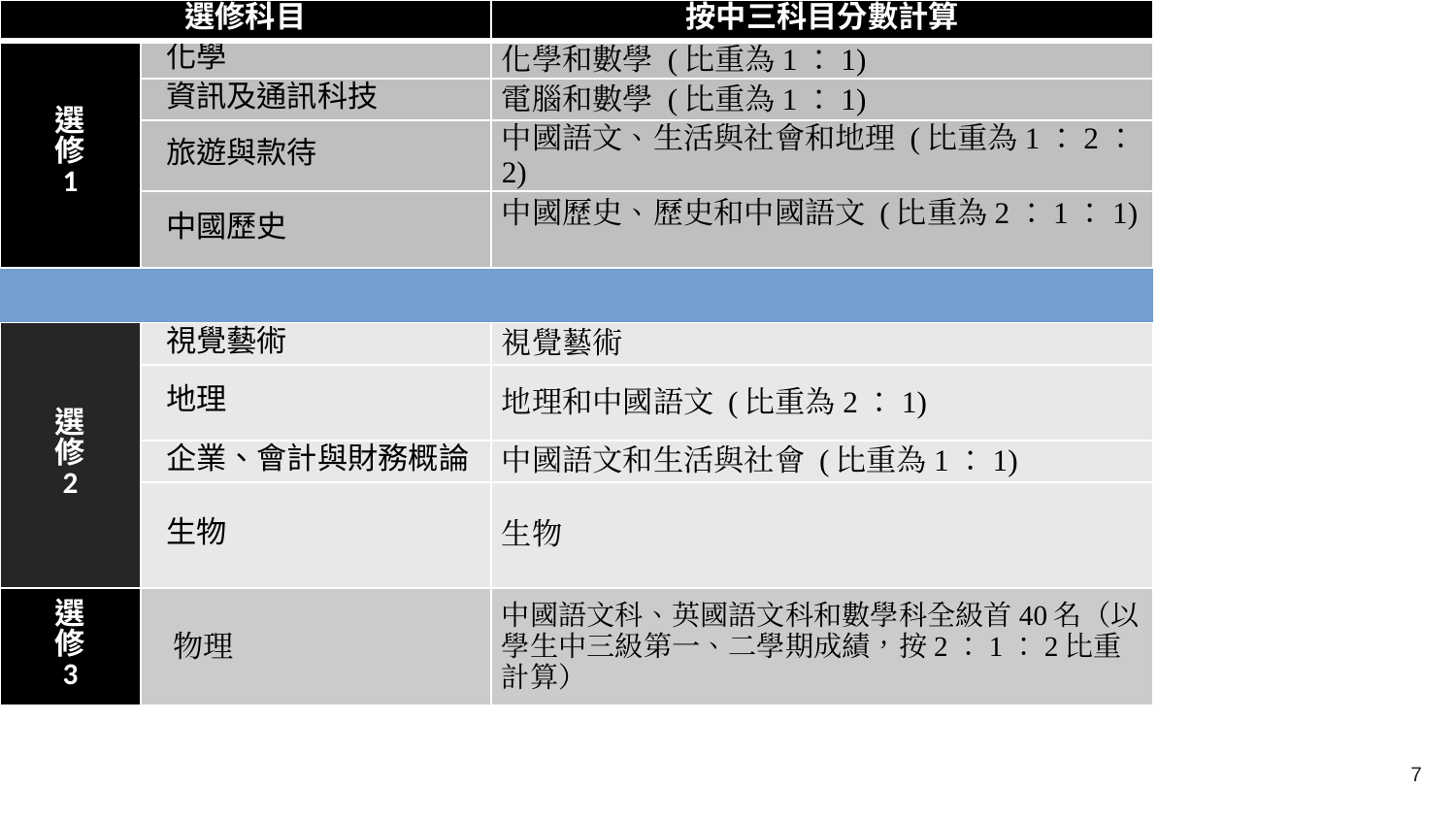

# 2. 選科原則
| 選修科目 |  | 按中三科目分數計算 |
| --- | --- | --- |
| 選 修 1 | 化學 | 化學和數學 (比重為1：1) |
|  | 資訊及通訊科技 | 電腦和數學 (比重為1：1) |
|  | 旅遊與款待 | 中國語文、生活與社會和地理 (比重為1：2：2) |
|  | 中國歷史 | 中國歷史、歷史和中國語文 (比重為2：1：1) |
|  |  |  |
| 選 修 2 | 視覺藝術 | 視覺藝術 |
|  | 地理 | 地理和中國語文 (比重為2：1) |
|  | 企業、會計與財務概論 | 中國語文和生活與社會 (比重為1：1) |
|  | 生物 | 生物 |
| 選 修 3 | 物理 | 中國語文科、英國語文科和數學科全級首40名（以學生中三級第一、二學期成績，按2：1：2比重計算） |
|  | 數學(延伸部分)單元二 | 數學 （學生需要在中三級第一學期考試、第二學期考試及期終考試的平均分達及格分數。） |
7